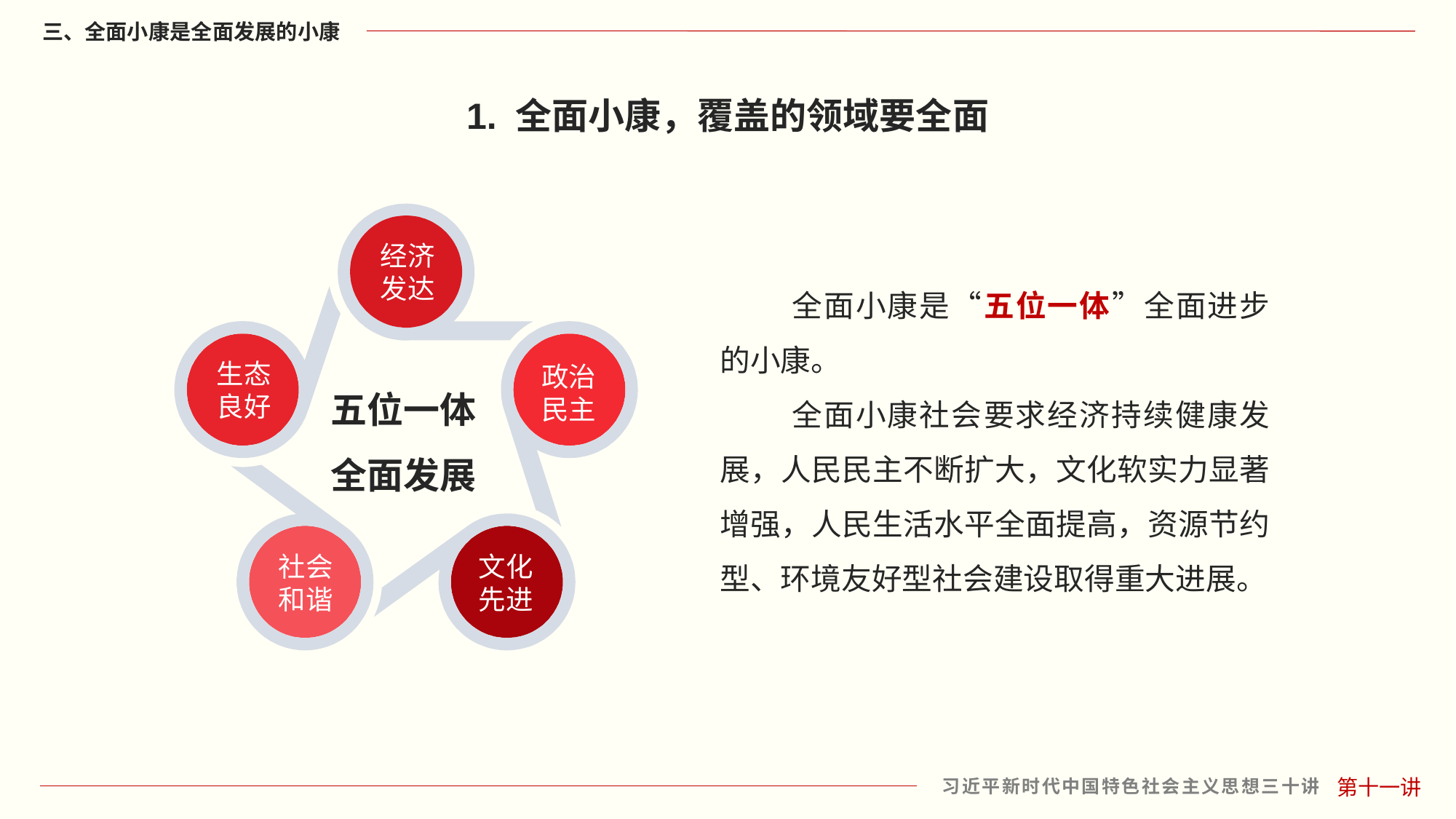

1. 全面小康，覆盖的领域要全面

经济发达

生态良好
政治民主

社会和谐
文化先进
 全面小康是“五位一体”全面进步的小康。
 全面小康社会要求经济持续健康发展，人民民主不断扩大，文化软实力显著增强，人民生活水平全面提高，资源节约型、环境友好型社会建设取得重大进展。
五位一体
全面发展